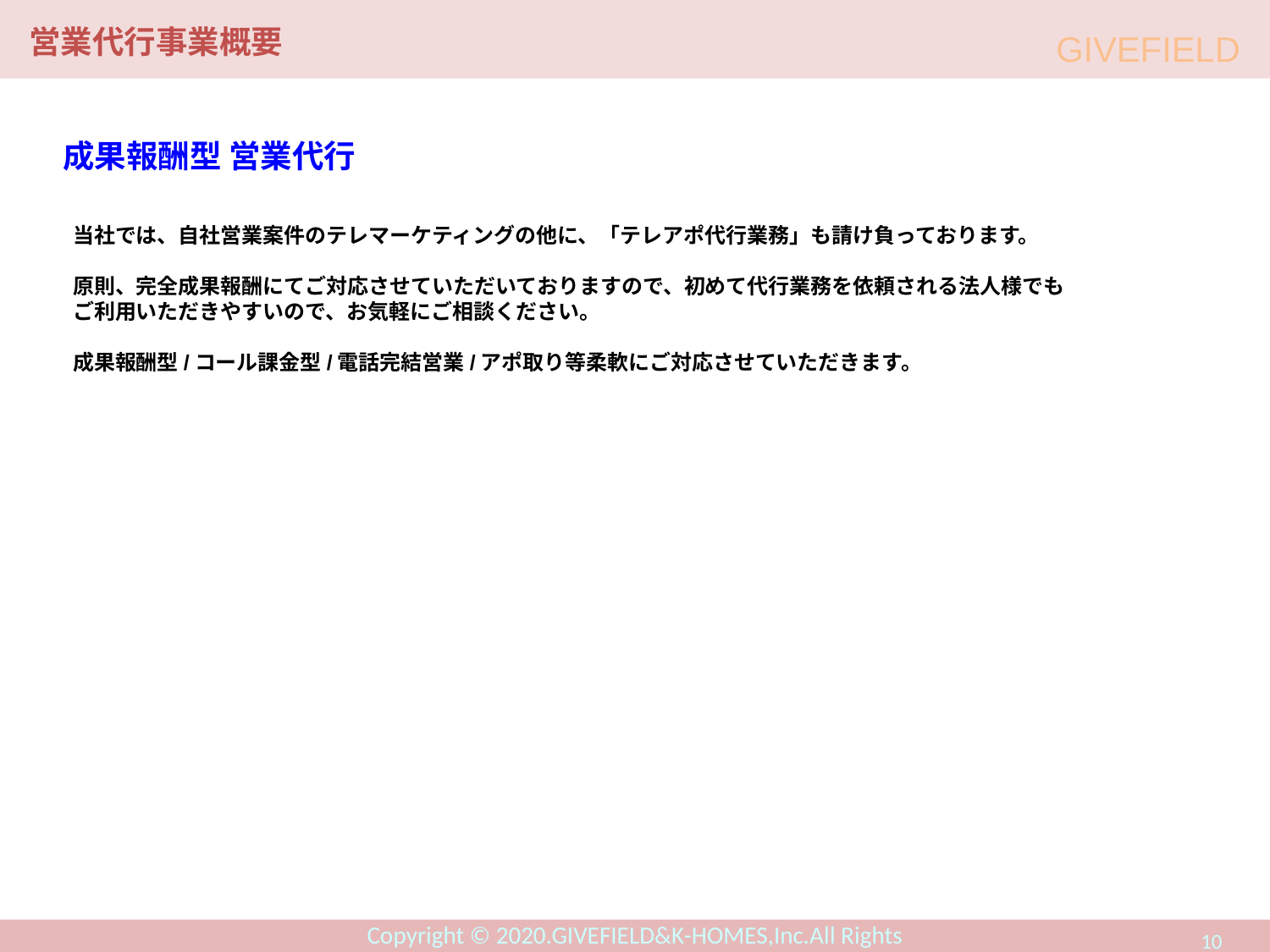

営業代行事業概要
成果報酬型 営業代行
当社では、自社営業案件のテレマーケティングの他に、「テレアポ代行業務」も請け負っております。

原則、完全成果報酬にてご対応させていただいておりますので、初めて代行業務を依頼される法人様でもご利用いただきやすいので、お気軽にご相談ください。

成果報酬型/コール課金型/電話完結営業/アポ取り等柔軟にご対応させていただきます。
10